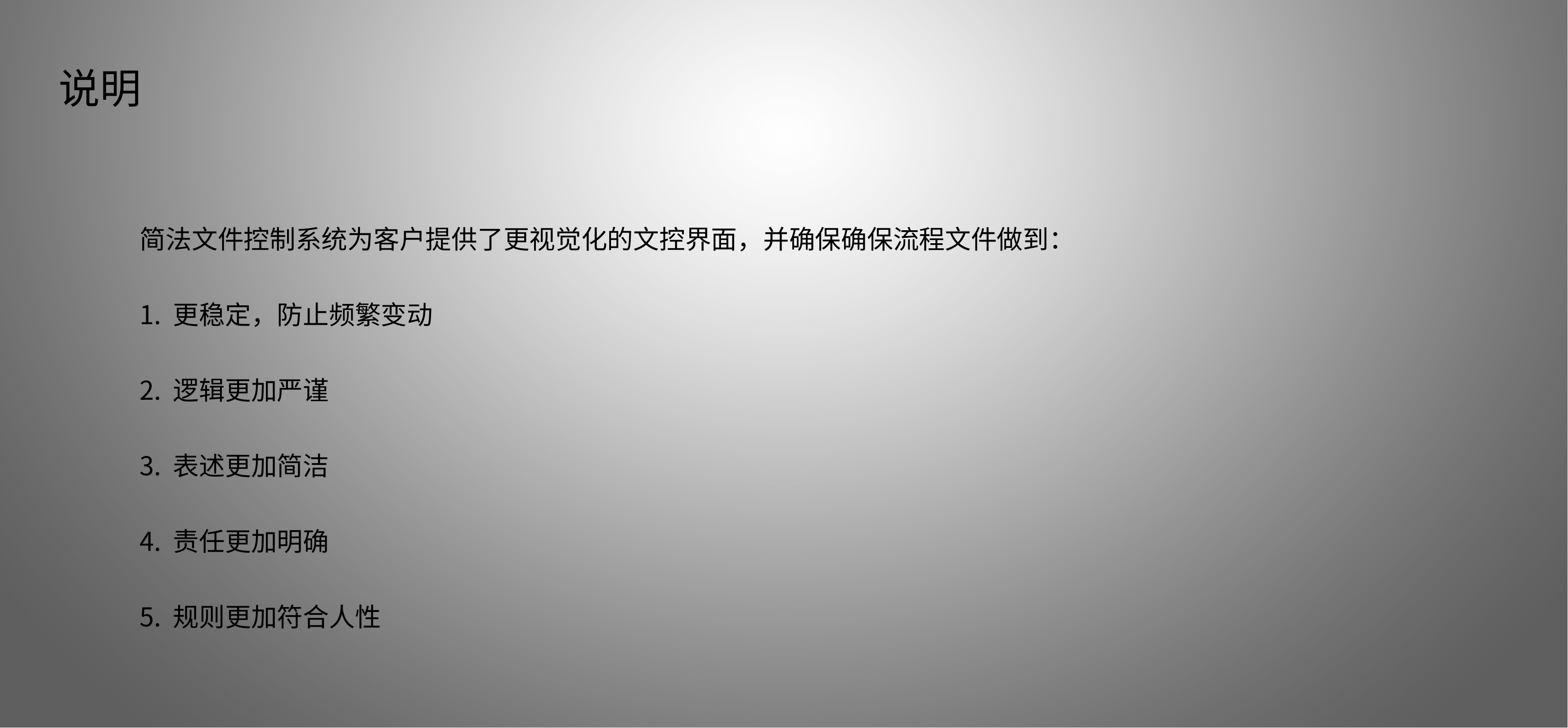

# 说明
简法文件控制系统为客户提供了更视觉化的文控界面，并确保确保流程文件做到：
更稳定，防止频繁变动
逻辑更加严谨
表述更加简洁
责任更加明确
规则更加符合人性